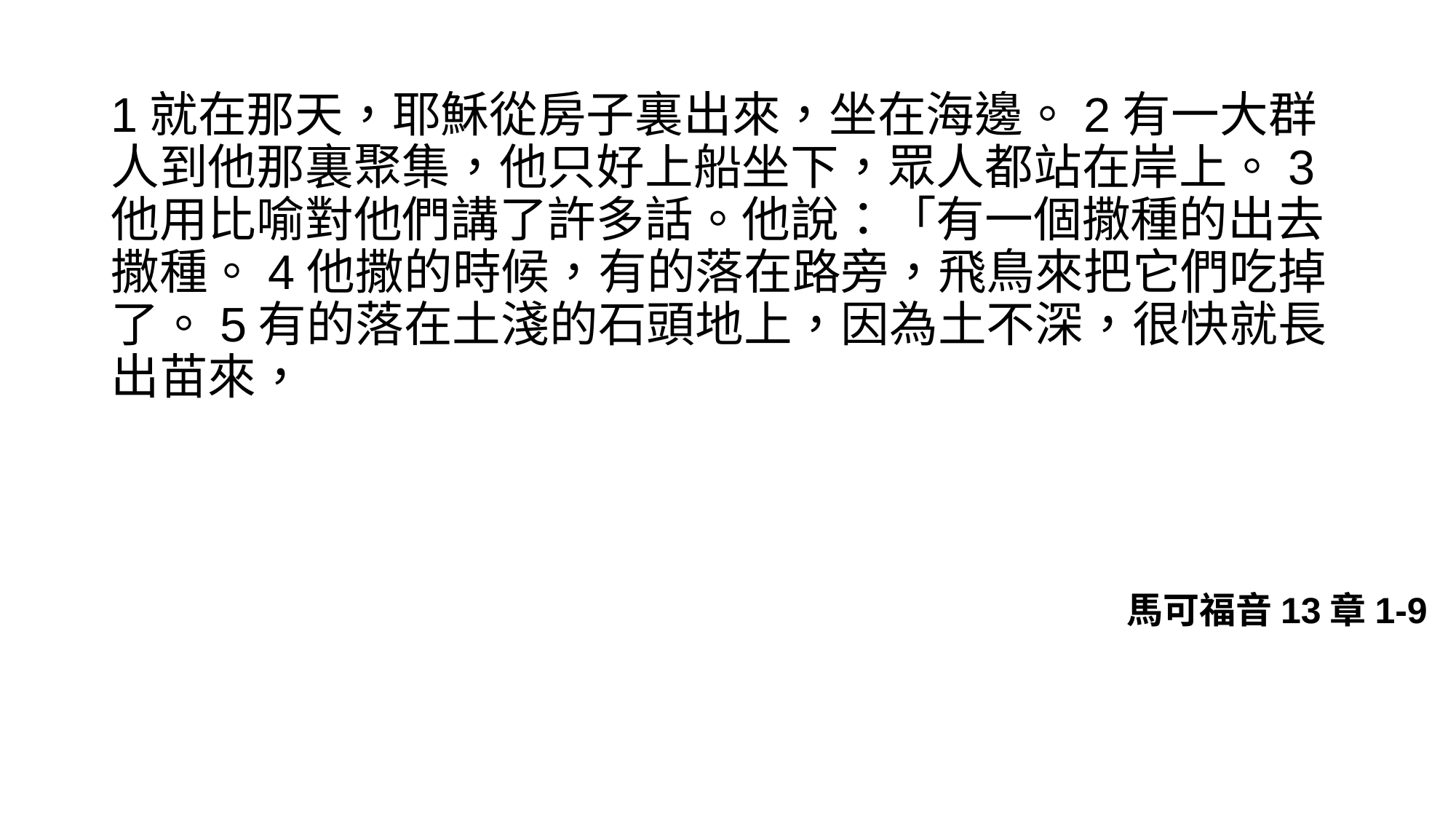

1就在那天，耶穌從房子裏出來，坐在海邊。2有一大群人到他那裏聚集，他只好上船坐下，眾人都站在岸上。3他用比喻對他們講了許多話。他說：「有一個撒種的出去撒種。4他撒的時候，有的落在路旁，飛鳥來把它們吃掉了。5有的落在土淺的石頭地上，因為土不深，很快就長出苗來，
馬可福音13章1-9